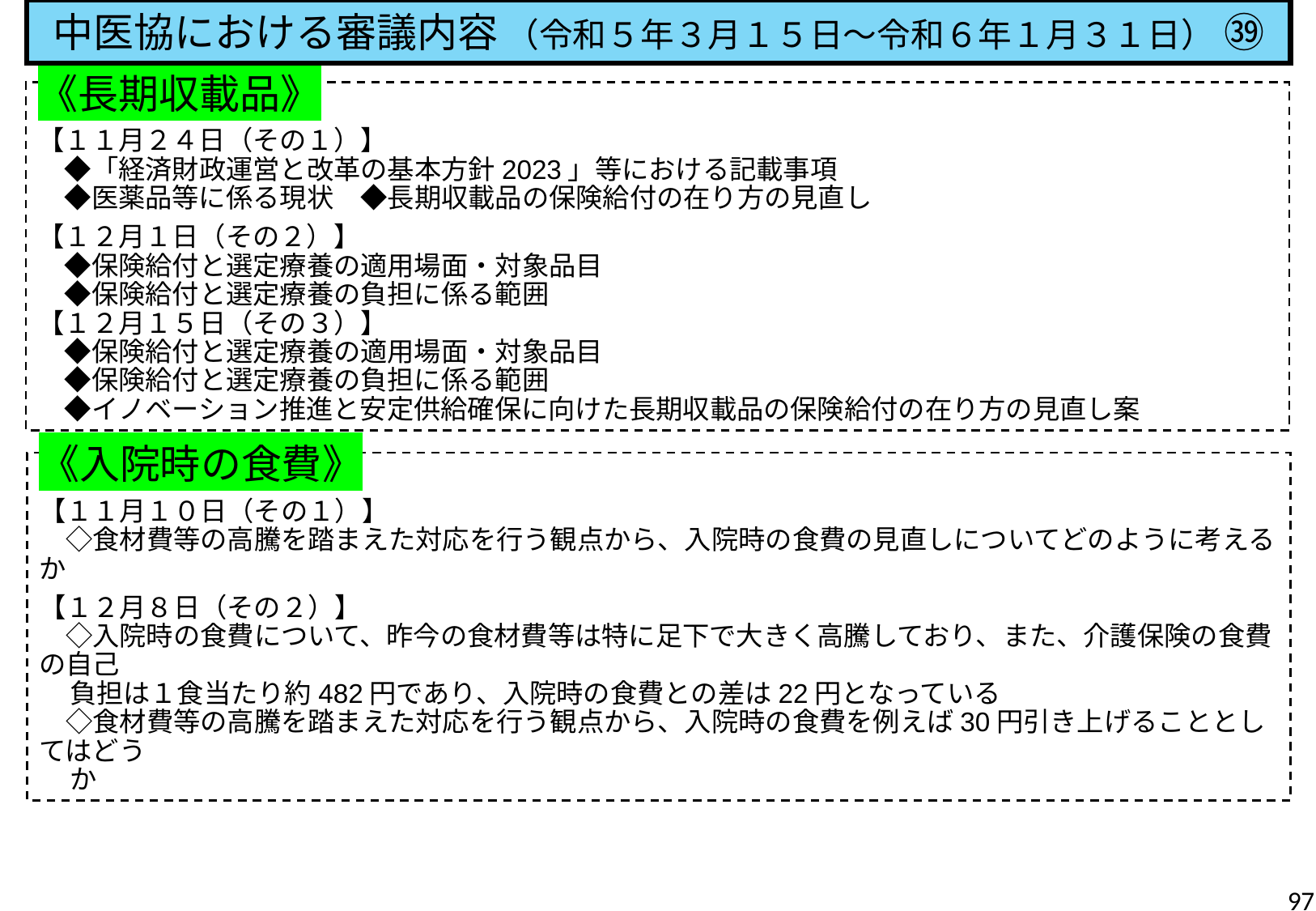

中医協における審議内容 （令和５年３月１５日～令和６年１月３１日） ㊴
《長期収載品》
【１１月２４日（その１）】
　◆「経済財政運営と改革の基本方針2023」等における記載事項
　◆医薬品等に係る現状　◆長期収載品の保険給付の在り方の見直し
【１２月１日（その２）】
　◆保険給付と選定療養の適用場面・対象品目
　◆保険給付と選定療養の負担に係る範囲
【１２月１５日（その３）】
　◆保険給付と選定療養の適用場面・対象品目
　◆保険給付と選定療養の負担に係る範囲
　◆イノベーション推進と安定供給確保に向けた長期収載品の保険給付の在り方の見直し案
《入院時の食費》
【１１月１０日（その１）】
　◇食材費等の高騰を踏まえた対応を行う観点から、入院時の食費の見直しについてどのように考えるか
【１２月８日（その２）】
　◇入院時の食費について、昨今の食材費等は特に足下で大きく高騰しており、また、介護保険の食費の自己
    負担は１食当たり約482円であり、入院時の食費との差は22円となっている
　◇食材費等の高騰を踏まえた対応を行う観点から、入院時の食費を例えば30円引き上げることとしてはどう
    か
97